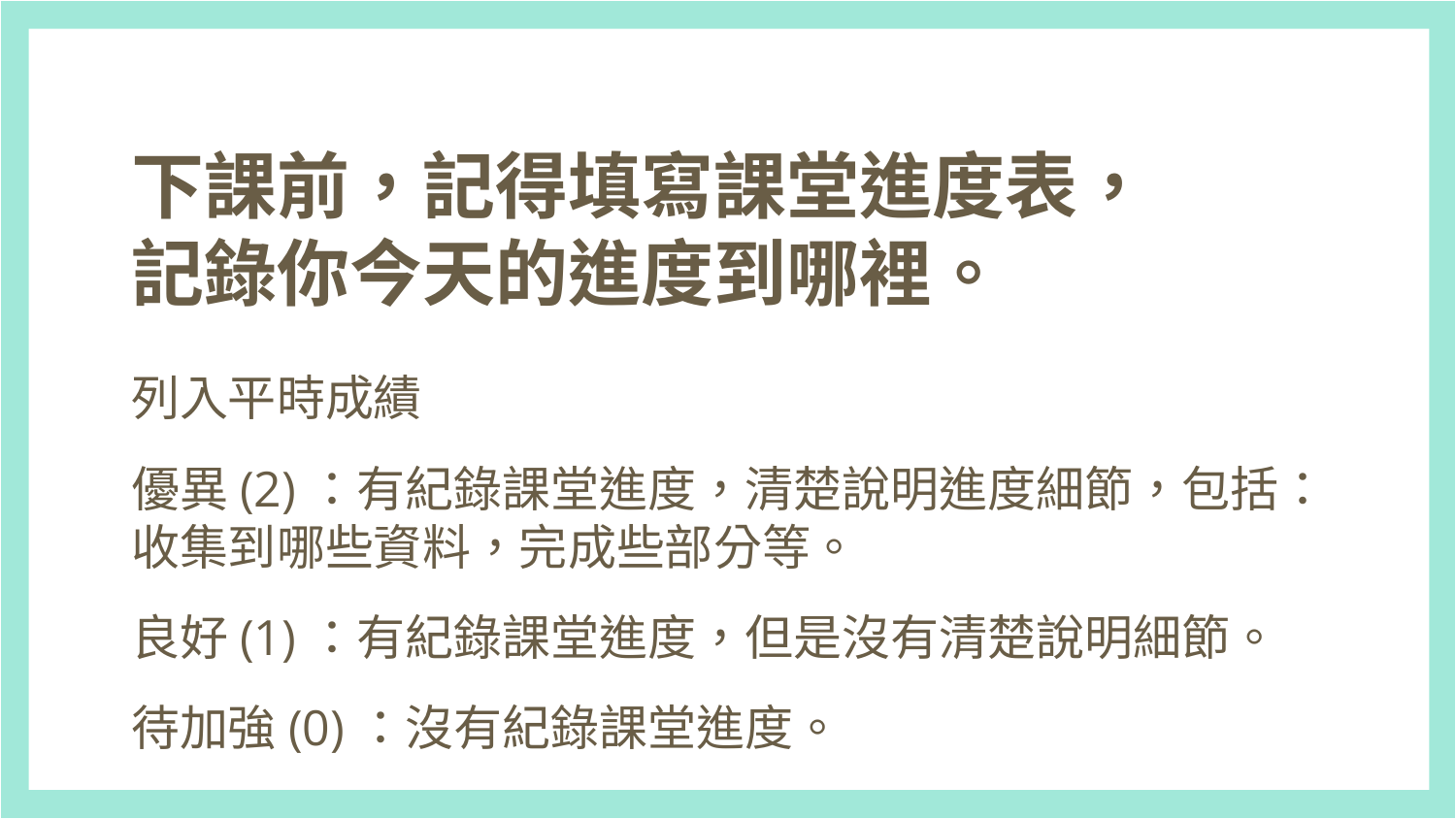

# 下課前，記得填寫課堂進度表，
記錄你今天的進度到哪裡。
列入平時成績
優異(2)：有紀錄課堂進度，清楚說明進度細節，包括：收集到哪些資料，完成些部分等。
良好(1)：有紀錄課堂進度，但是沒有清楚說明細節。
待加強(0)：沒有紀錄課堂進度。